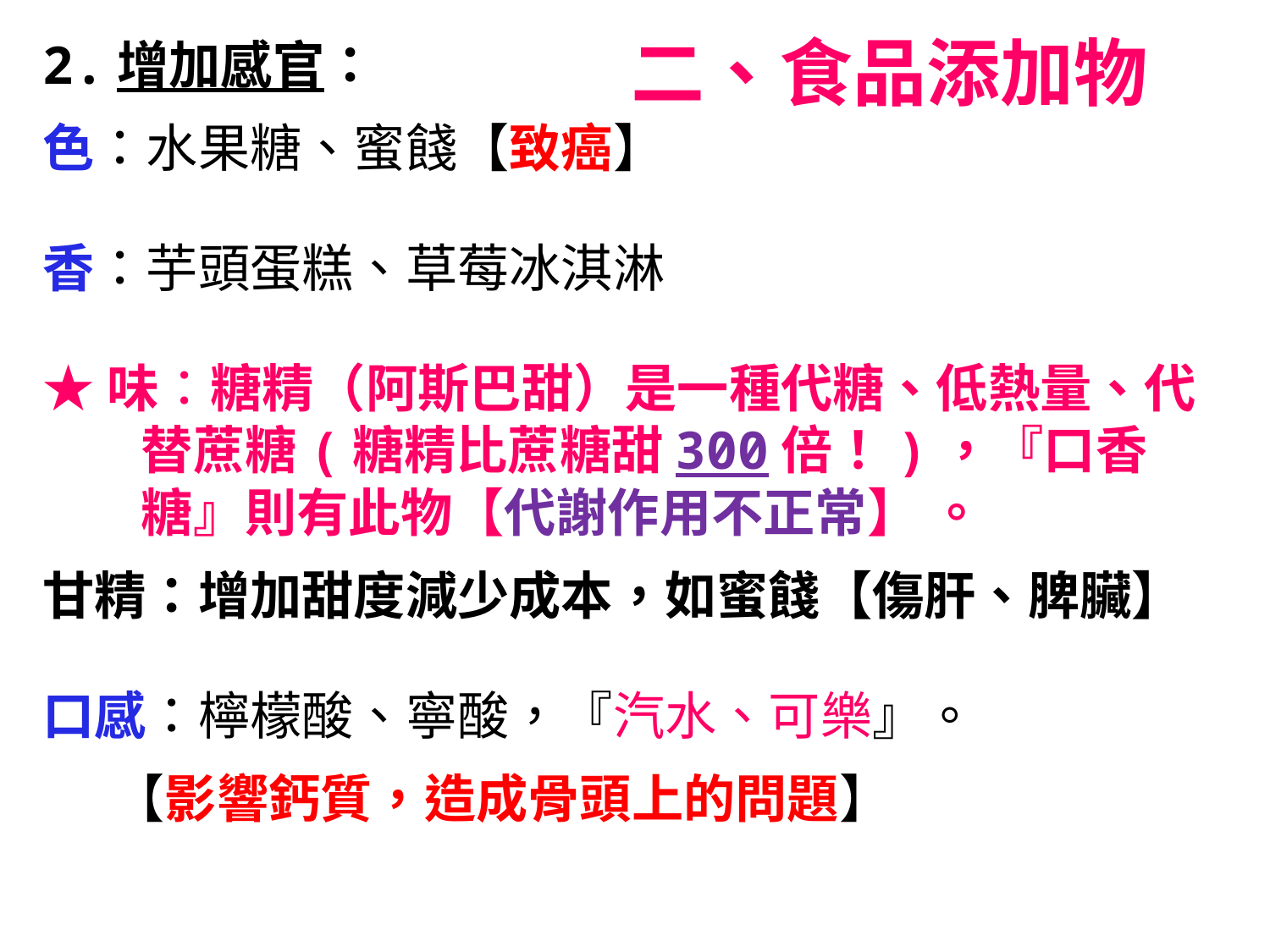

# 二、食品添加物
2.增加感官：
色：水果糖、蜜餞【致癌】

香：芋頭蛋糕、草莓冰淇淋

★味：糖精（阿斯巴甜）是一種代糖、低熱量、代替蔗糖(糖精比蔗糖甜300倍！)，『口香糖』則有此物【代謝作用不正常】 。
甘精：增加甜度減少成本，如蜜餞【傷肝、脾臟】

口感：檸檬酸、寧酸，『汽水、可樂』。
     【影響鈣質，造成骨頭上的問題】